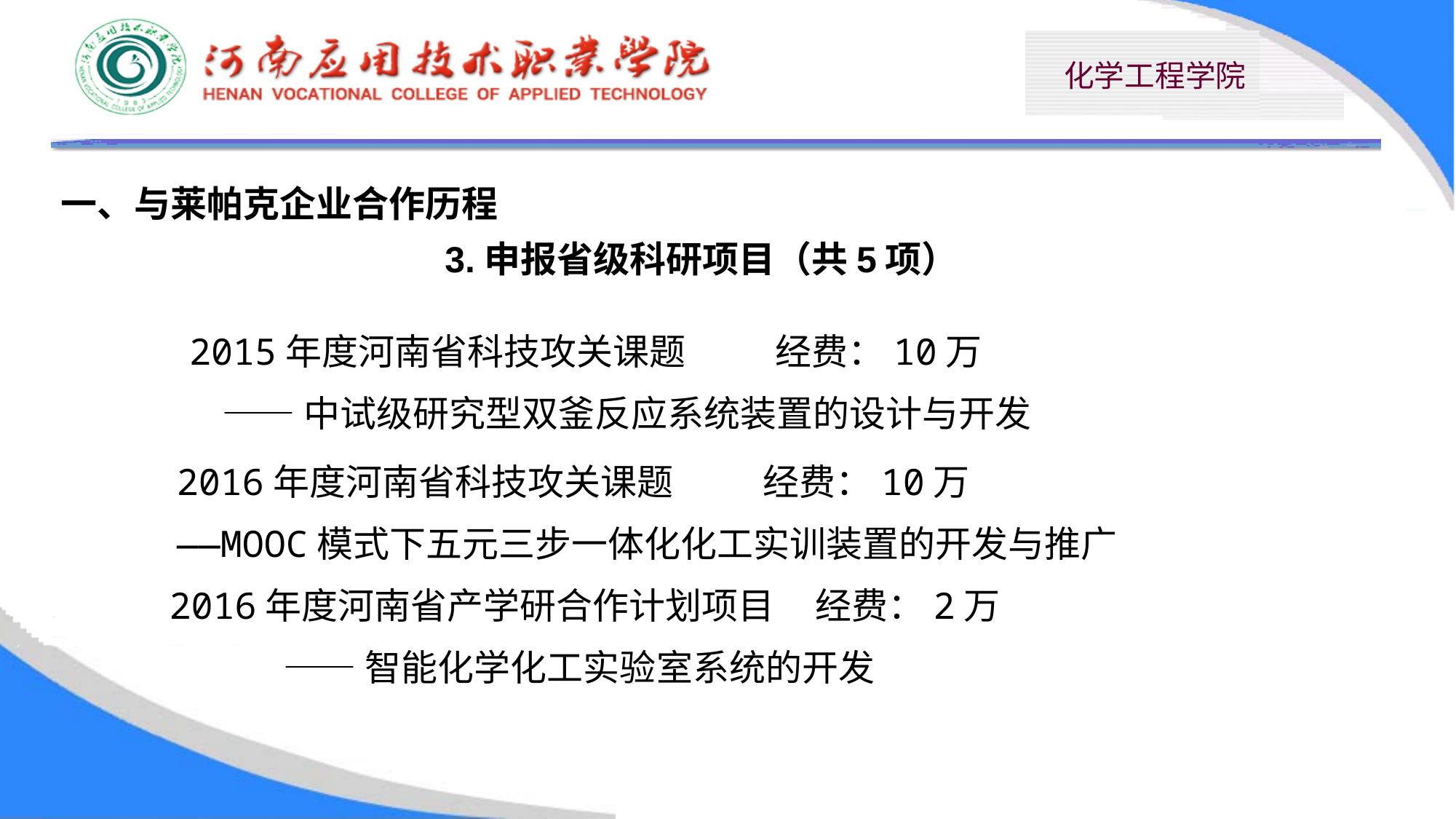

一、与莱帕克企业合作历程
3.申报省级科研项目（共5项）
2015年度河南省科技攻关课题           经费：10万
    ——中试级研究型双釜反应系统装置的设计与开发
2016年度河南省科技攻关课题           经费：10万
——MOOC模式下五元三步一体化化工实训装置的开发与推广
2016年度河南省产学研合作计划项目     经费：2万
              ——智能化学化工实验室系统的开发